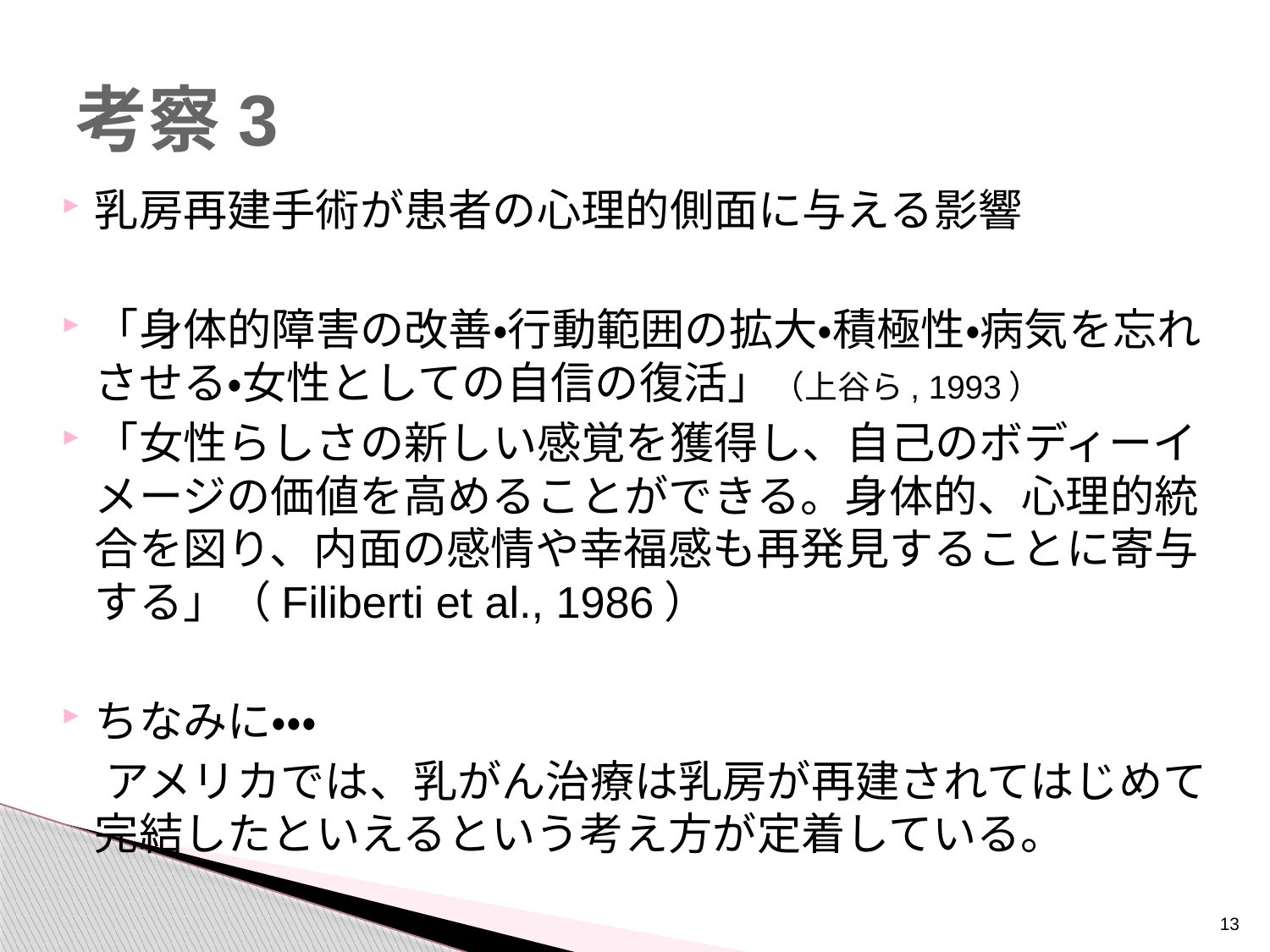

# 考察3
乳房再建手術が患者の心理的側面に与える影響

「身体的障害の改善・行動範囲の拡大・積極性・病気を忘れさせる・女性としての自信の復活」（上谷ら, 1993）
「女性らしさの新しい感覚を獲得し、自己のボディーイメージの価値を高めることができる。身体的、心理的統合を図り、内面の感情や幸福感も再発見することに寄与する」（Filiberti et al., 1986）

ちなみに・・・
　アメリカでは、乳がん治療は乳房が再建されてはじめて完結したといえるという考え方が定着している。

13